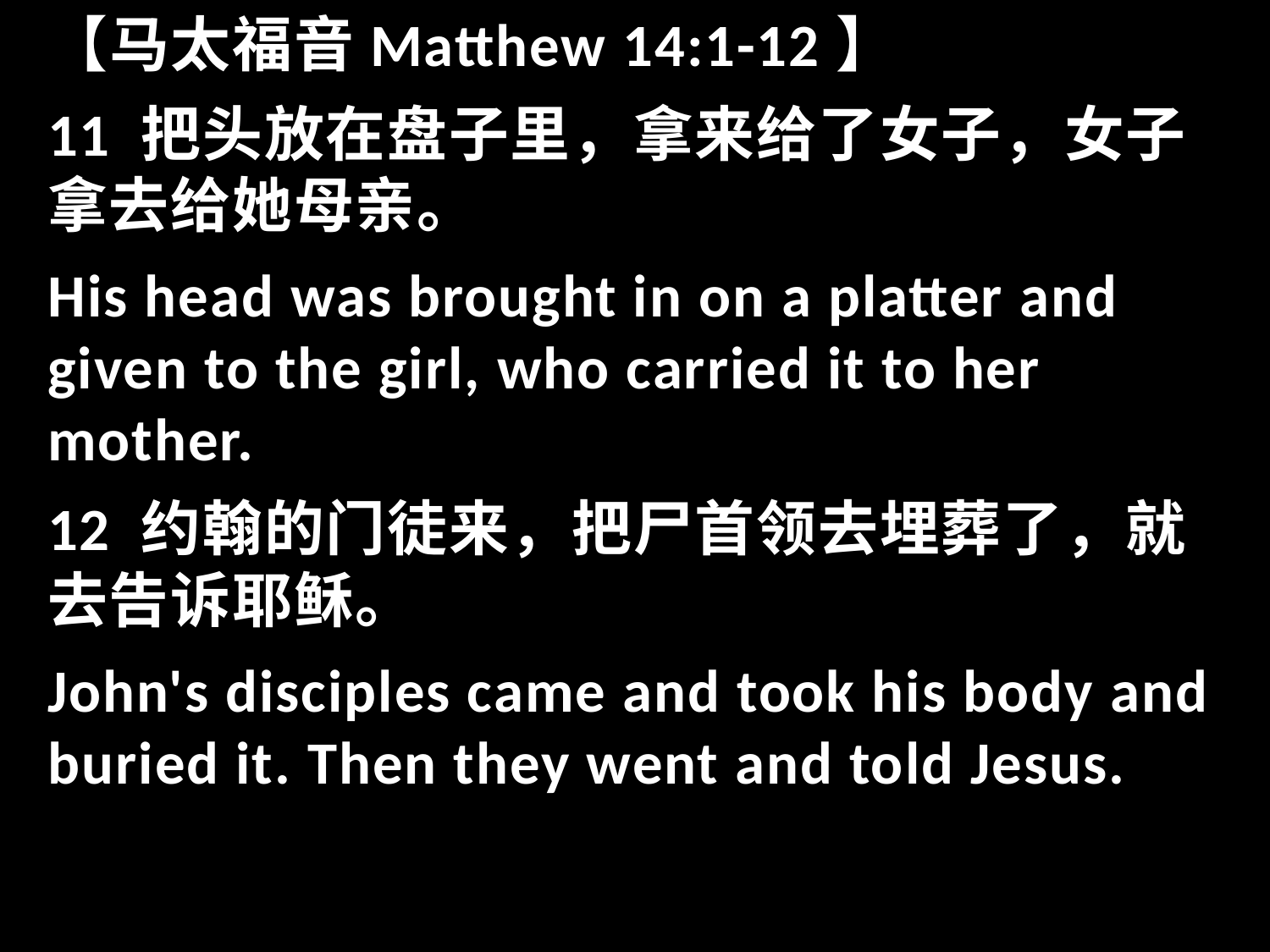

【马太福音Matthew 14:1-12】
11 把头放在盘子里，拿来给了女子，女子拿去给她母亲。
His head was brought in on a platter and given to the girl, who carried it to her mother.
12 约翰的门徒来，把尸首领去埋葬了，就去告诉耶稣。
John's disciples came and took his body and buried it. Then they went and told Jesus.